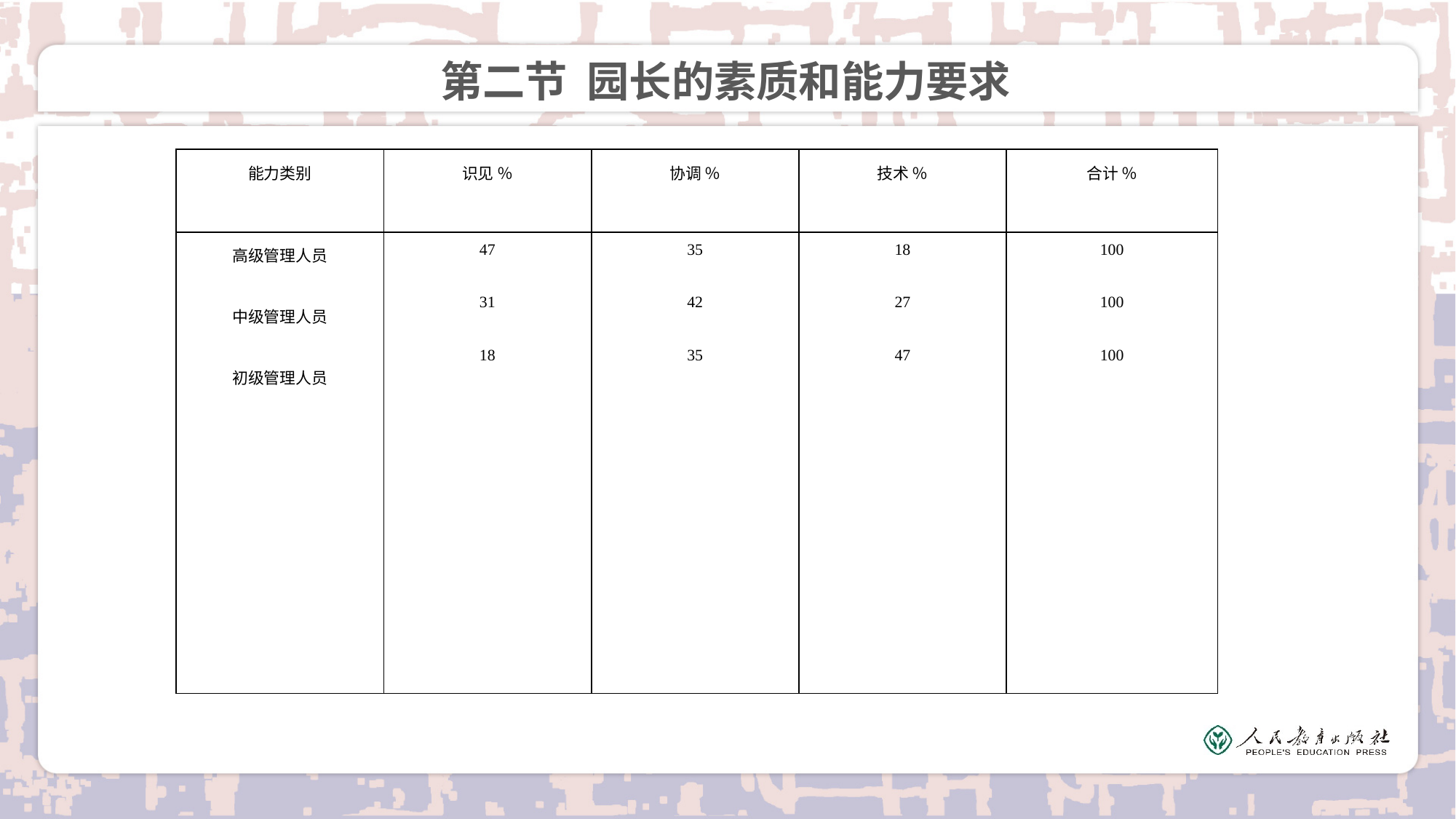

# 第二节  园长的素质和能力要求
| 能力类别 | 识见 ％ | 协调 ％ | 技术 ％ | 合计 ％ |
| --- | --- | --- | --- | --- |
| 高级管理人员   中级管理人员   初级管理人员 | 47   31   18 | 35   42   35 | 18   27   47 | 100   100   100 |